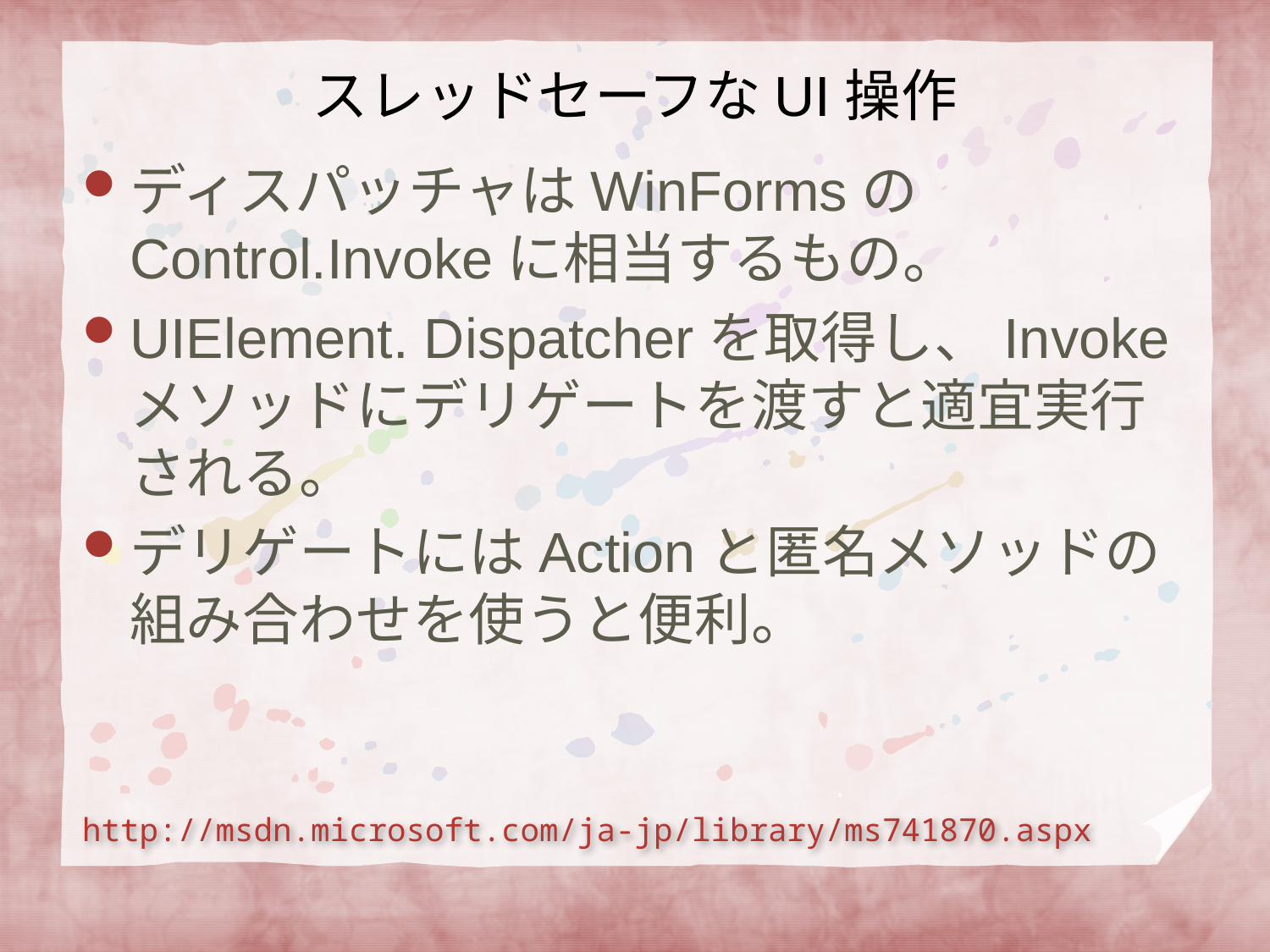

# スレッドセーフなUI操作
ディスパッチャはWinFormsのControl.Invokeに相当するもの。
UIElement. Dispatcherを取得し、Invokeメソッドにデリゲートを渡すと適宜実行される。
デリゲートにはActionと匿名メソッドの組み合わせを使うと便利。

http://msdn.microsoft.com/ja-jp/library/ms741870.aspx